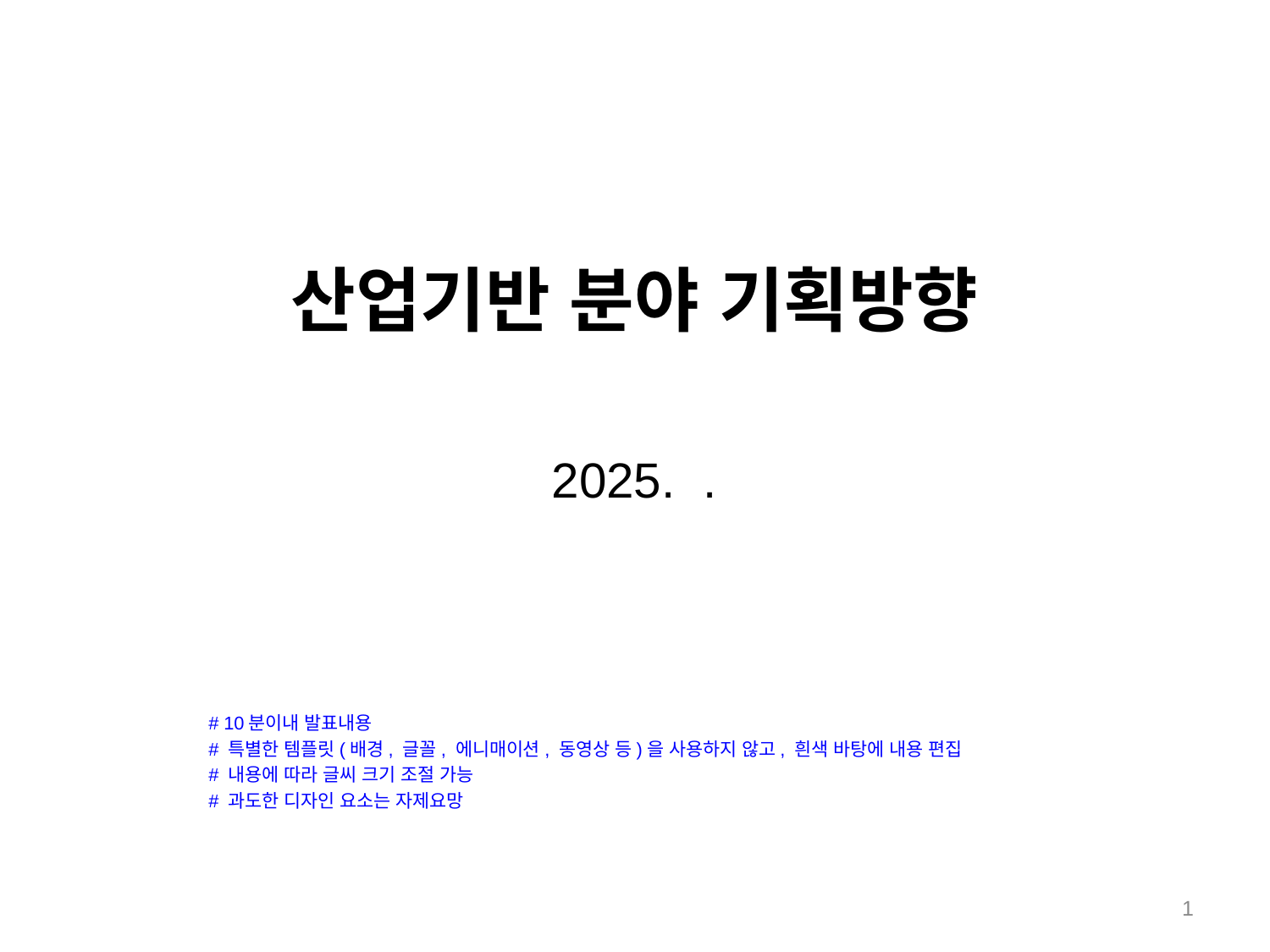

# 산업기반 분야 기획방향
2025.  .

# 10분이내 발표내용
# 특별한 템플릿(배경, 글꼴, 에니매이션, 동영상 등)을 사용하지 않고, 흰색 바탕에 내용 편집
# 내용에 따라 글씨 크기 조절 가능
# 과도한 디자인 요소는 자제요망
1